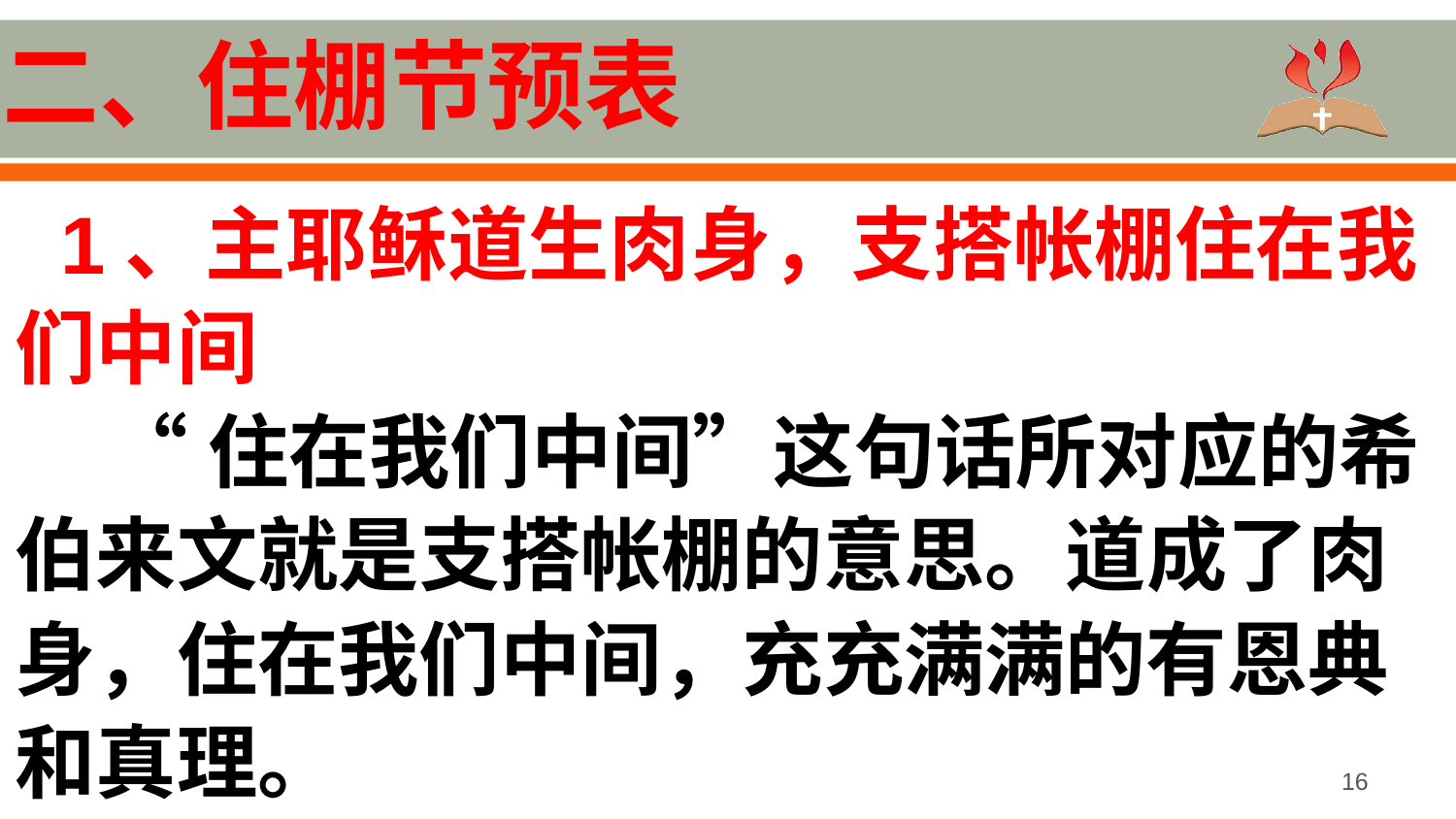

# 二、住棚节预表
  1、主耶稣道生肉身，支搭帐棚住在我们中间
     “住在我们中间”这句话所对应的希伯来文就是支搭帐棚的意思。道成了肉身，住在我们中间，充充满满的有恩典和真理。
16